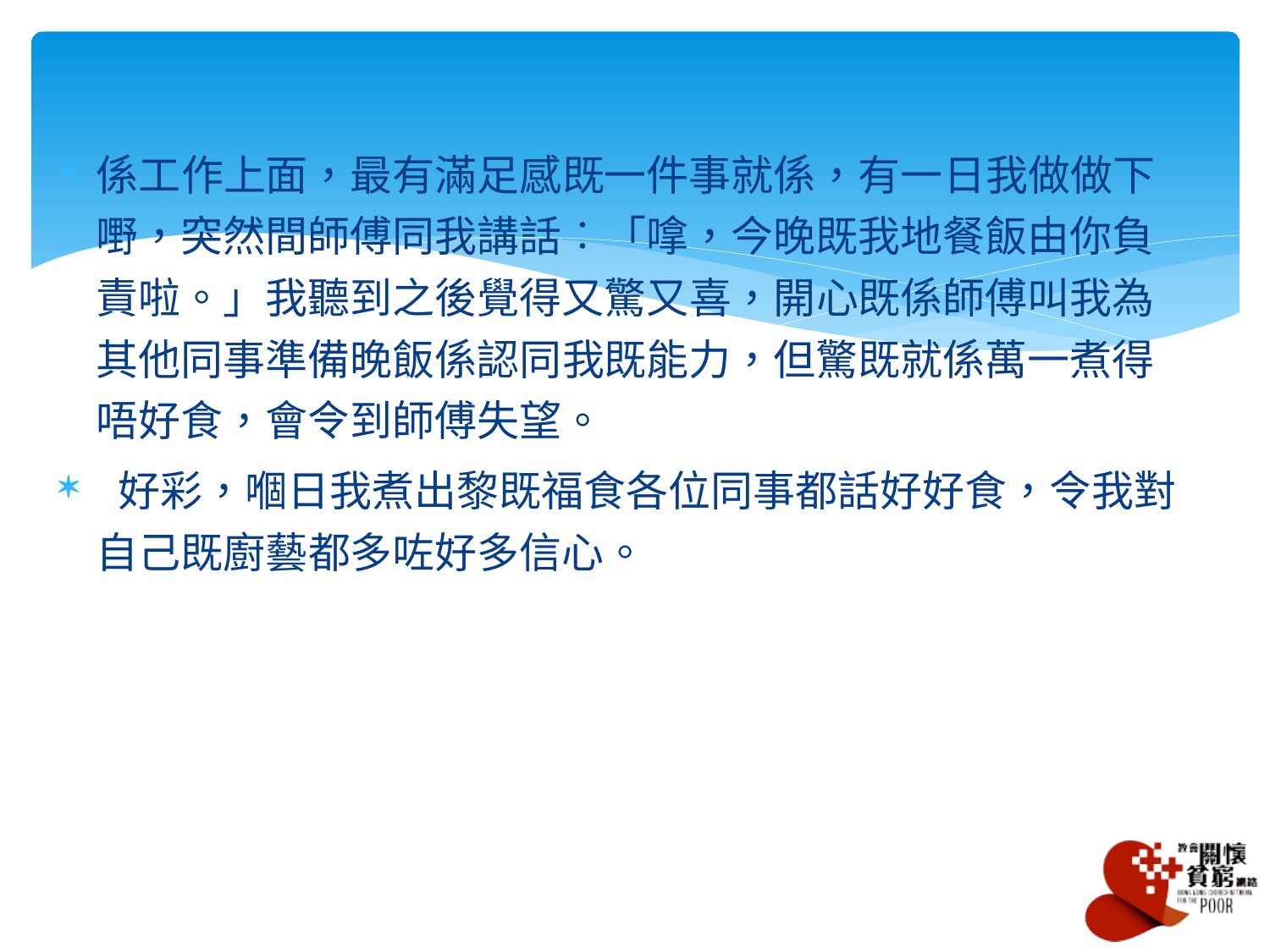

係工作上面，最有滿足感既一件事就係，有一日我做做下嘢，突然間師傅同我講話︰「嗱，今晚既我地餐飯由你負責啦。」我聽到之後覺得又驚又喜，開心既係師傅叫我為其他同事準備晚飯係認同我既能力，但驚既就係萬一煮得唔好食，會令到師傅失望。
 好彩，嗰日我煮出黎既福食各位同事都話好好食，令我對自己既廚藝都多咗好多信心。